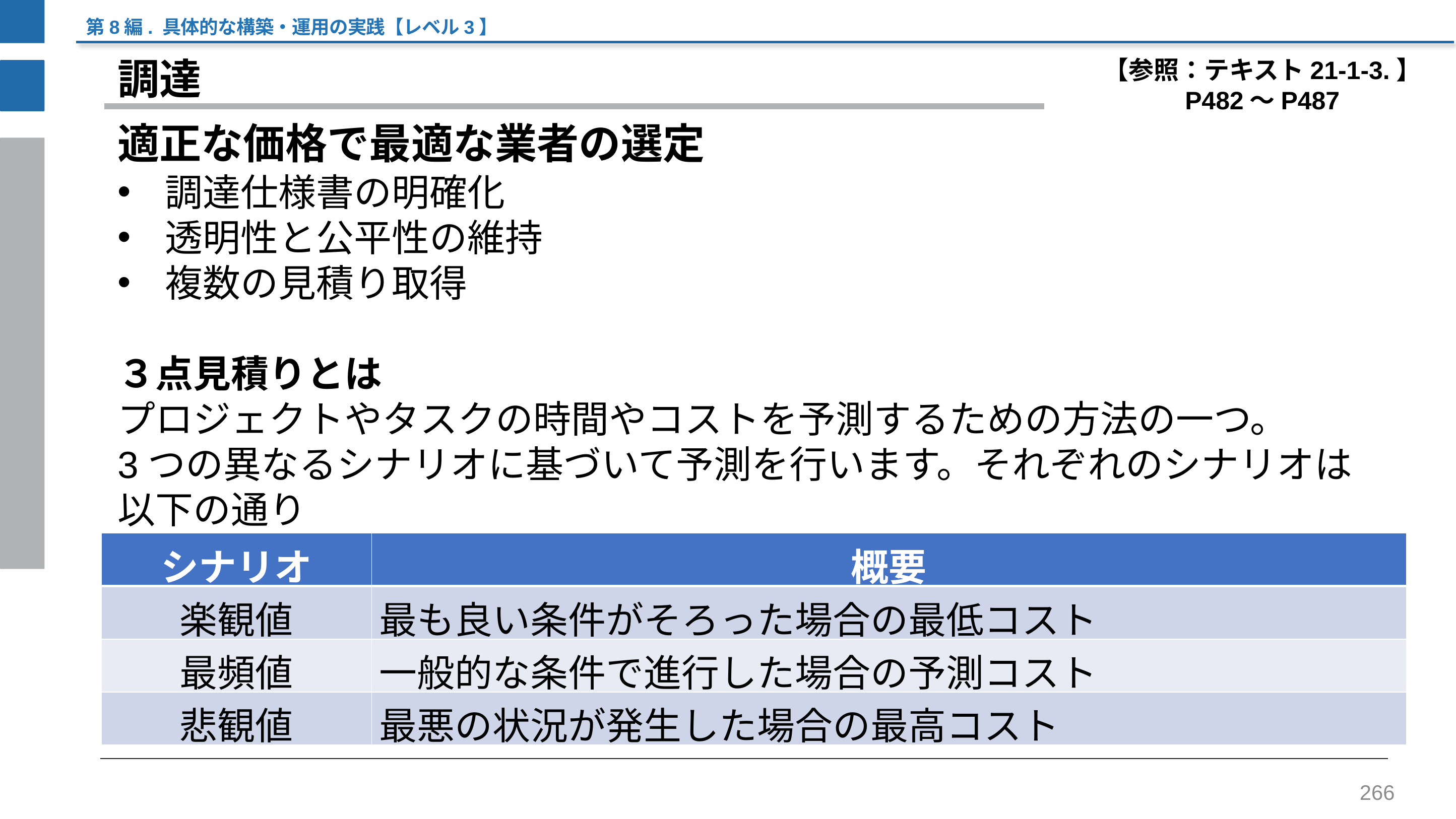

第8編. 具体的な構築・運用の実践【レベル3】
【参照：テキスト21-1-3.】
P482～P487
調達
適正な価格で最適な業者の選定
調達仕様書の明確化
透明性と公平性の維持
複数の見積り取得

３点見積りとは
プロジェクトやタスクの時間やコストを予測するための方法の一つ。
3つの異なるシナリオに基づいて予測を行います。それぞれのシナリオは以下の通り

| シナリオ | 概要 |
| --- | --- |
| 楽観値 | 最も良い条件がそろった場合の最低コスト |
| 最頻値 | 一般的な条件で進行した場合の予測コスト |
| 悲観値 | 最悪の状況が発生した場合の最高コスト |
266